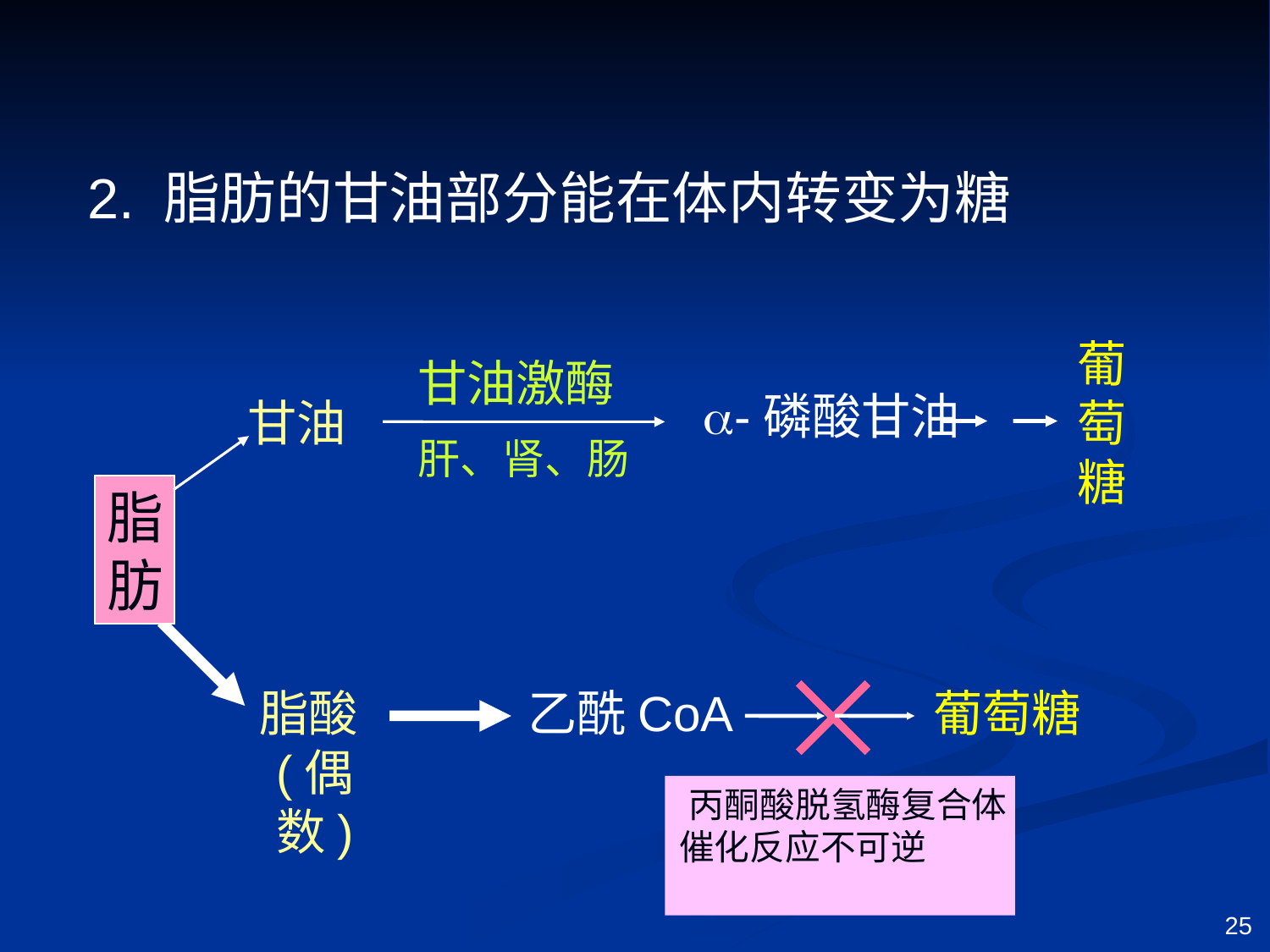

2. 脂肪的甘油部分能在体内转变为糖
葡萄糖
甘油激酶
α-磷酸甘油

肝、肾、肠
甘油

脂
肪

脂酸(偶数)
乙酰CoA

葡萄糖

 丙酮酸脱氢酶复合体
催化反应不可逆
25